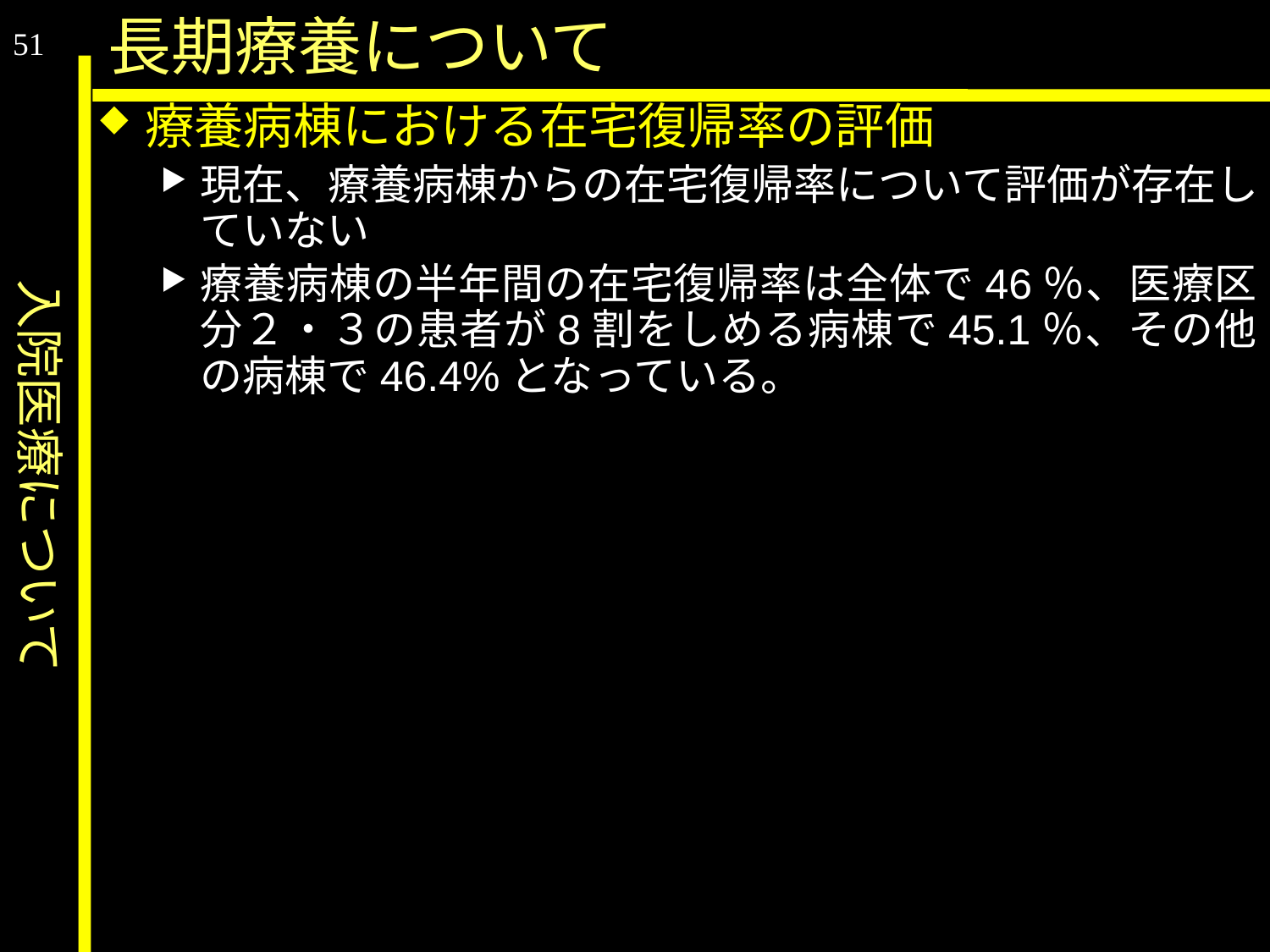

入院医療について
長期療養について
51

療養病棟における在宅復帰率の評価
現在、療養病棟からの在宅復帰率について評価が存在していない
療養病棟の半年間の在宅復帰率は全体で46％、医療区分２・３の患者が8割をしめる病棟で45.1％、その他の病棟で46.4%となっている。